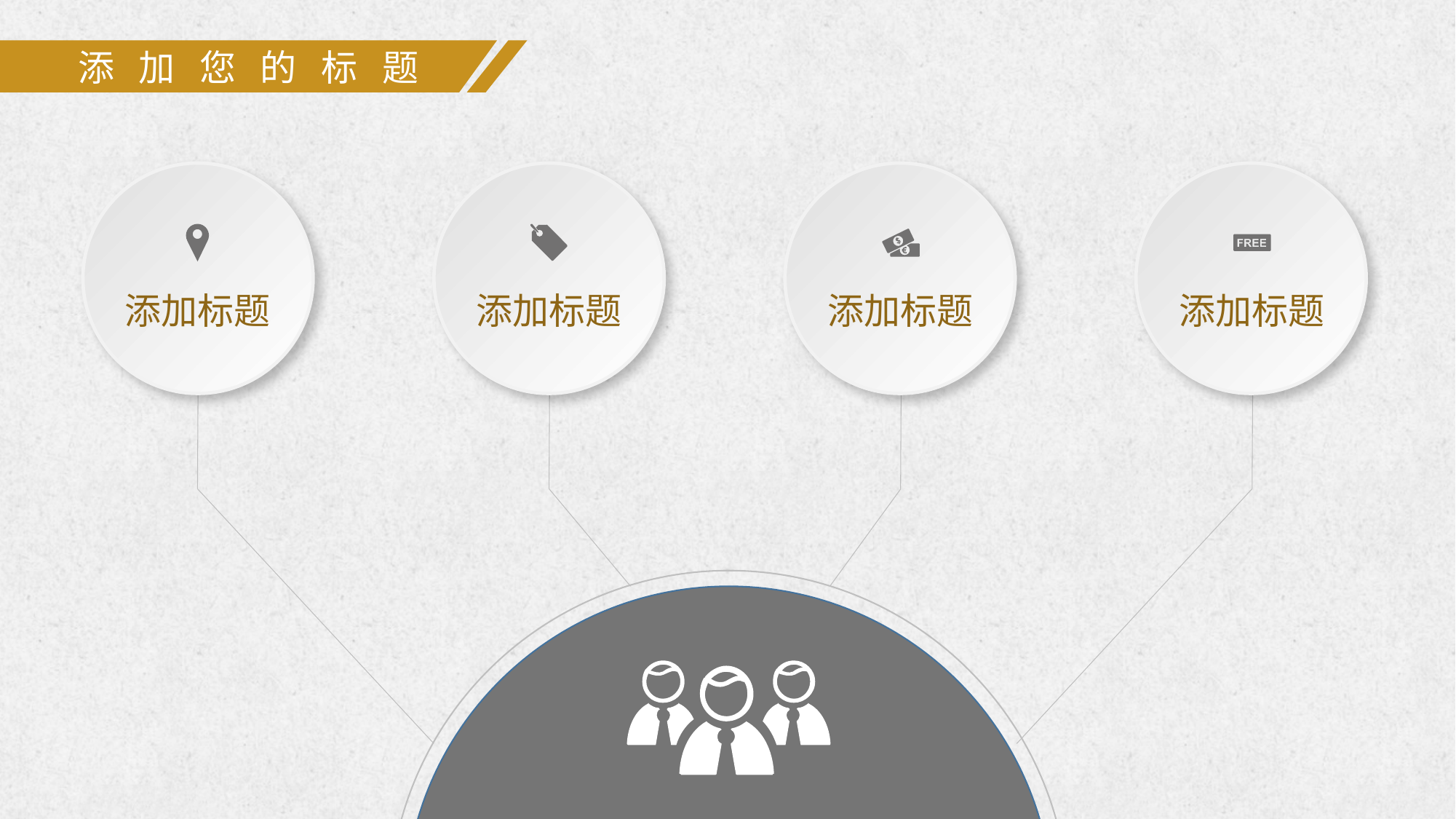

添   加   您   的   标   题

添加标题

添加标题

添加标题

添加标题